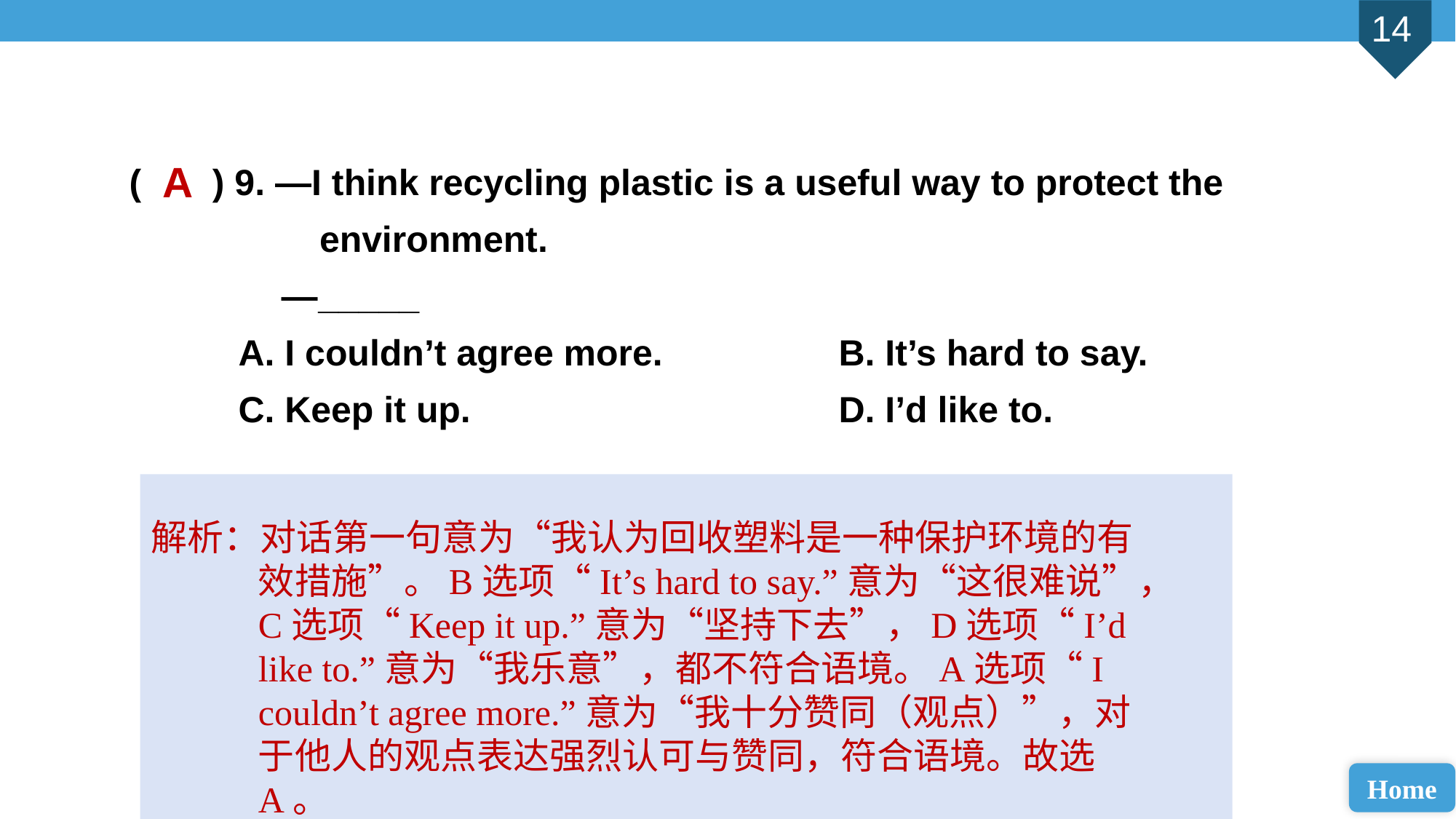

(       ) 9. —I think recycling plastic is a useful way to protect the 	  	        environment.
               —_____
A. I couldn’t agree more. 		B. It’s hard to say.
C. Keep it up. 				D. I’d like to.
A

解析：对话第一句意为“我认为回收塑料是一种保护环境的有效措施”。B选项“It’s hard to say.”意为“这很难说”，C选项“Keep it up.”意为“坚持下去”，D选项“I’d like to.”意为“我乐意”，都不符合语境。A选项“I couldn’t agree more.”意为“我十分赞同（观点）”，对于他人的观点表达强烈认可与赞同，符合语境。故选A。